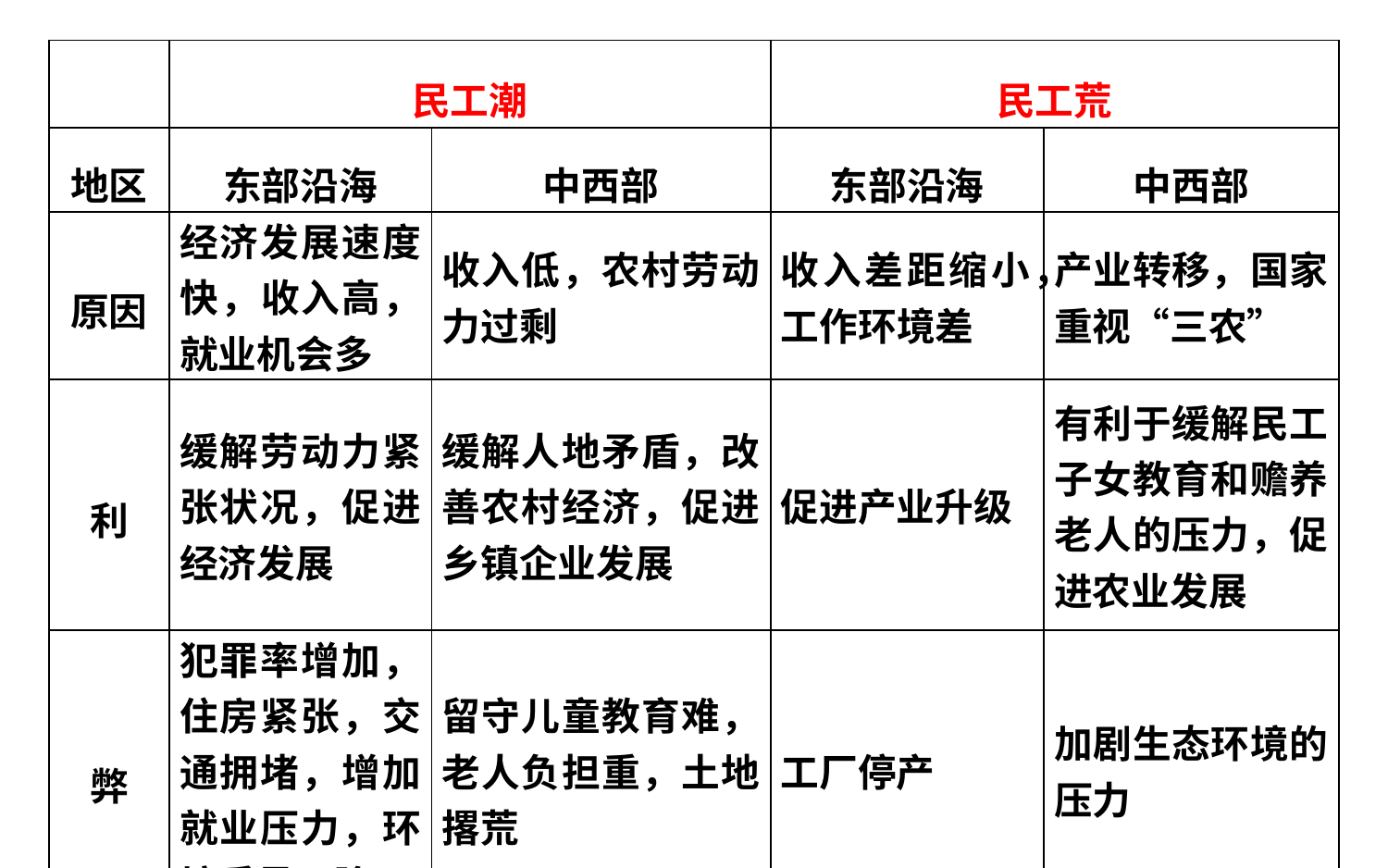

|  | 民工潮 |  | 民工荒 |  |
| --- | --- | --- | --- | --- |
| 地区 | 东部沿海 | 中西部 | 东部沿海 | 中西部 |
| 原因 | 经济发展速度快，收入高，就业机会多 | 收入低，农村劳动力过剩 | 收入差距缩小，工作环境差 | 产业转移，国家重视“三农” |
| 利 | 缓解劳动力紧张状况，促进经济发展 | 缓解人地矛盾，改善农村经济，促进乡镇企业发展 | 促进产业升级 | 有利于缓解民工子女教育和赡养老人的压力，促进农业发展 |
| 弊 | 犯罪率增加，住房紧张，交通拥堵，增加就业压力，环境质量下降 | 留守儿童教育难，老人负担重，土地撂荒 | 工厂停产 | 加剧生态环境的压力 |